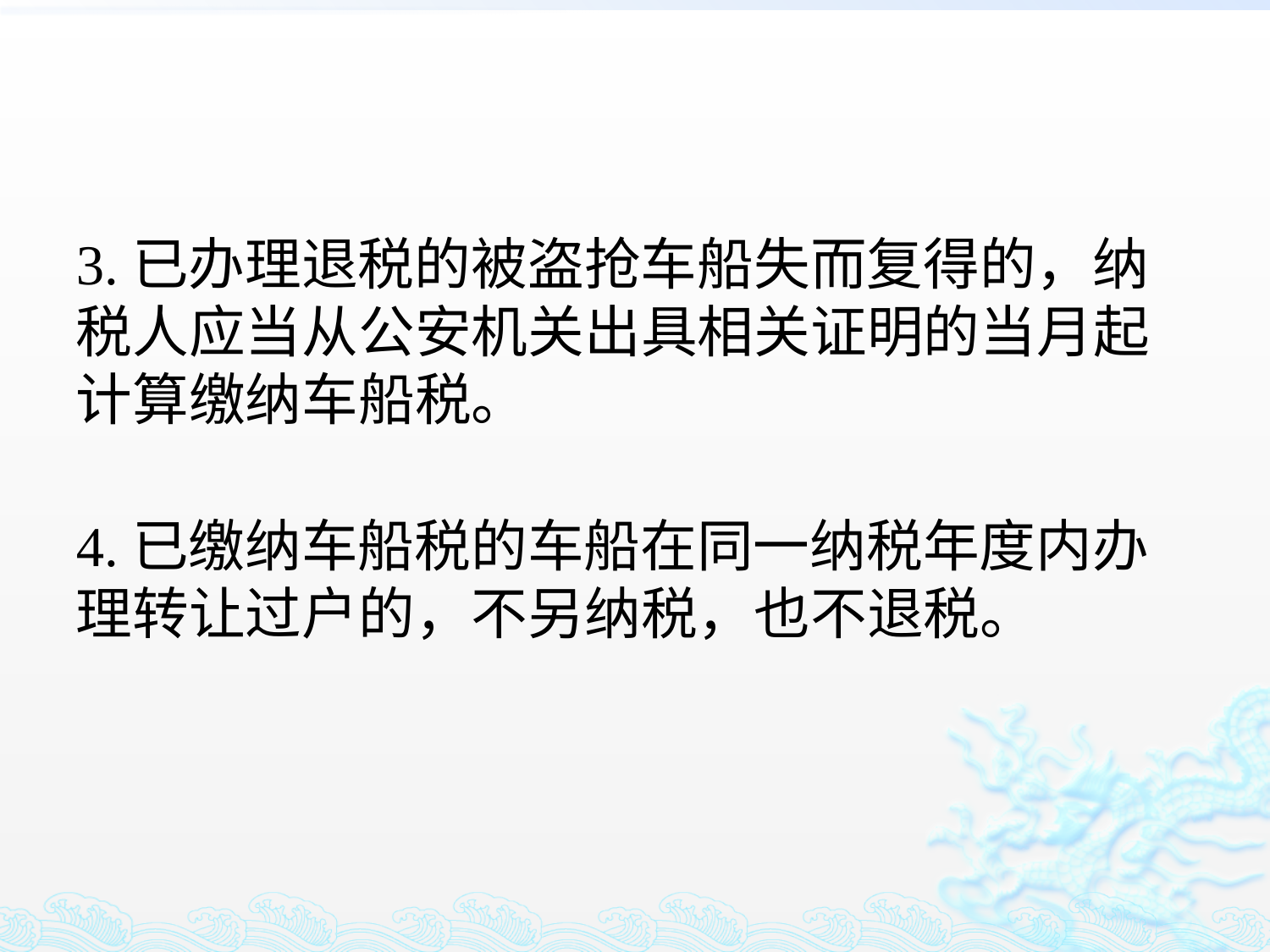

3.已办理退税的被盗抢车船失而复得的，纳税人应当从公安机关出具相关证明的当月起计算缴纳车船税。
4.已缴纳车船税的车船在同一纳税年度内办理转让过户的，不另纳税，也不退税。